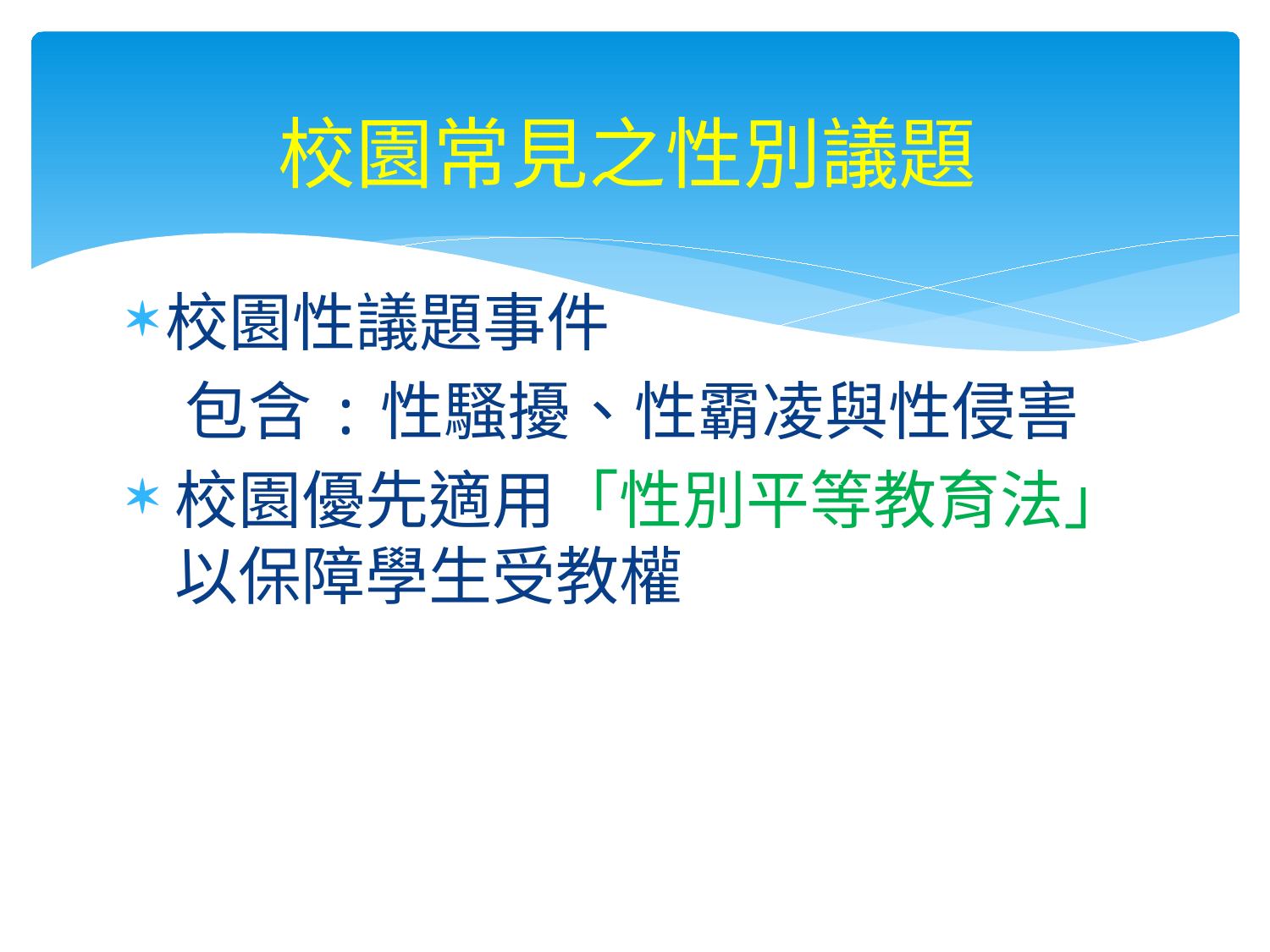

校園常見之性別議題
校園性議題事件
   包含:性騷擾、性霸凌與性侵害
校園優先適用「性別平等教育法」以保障學生受教權